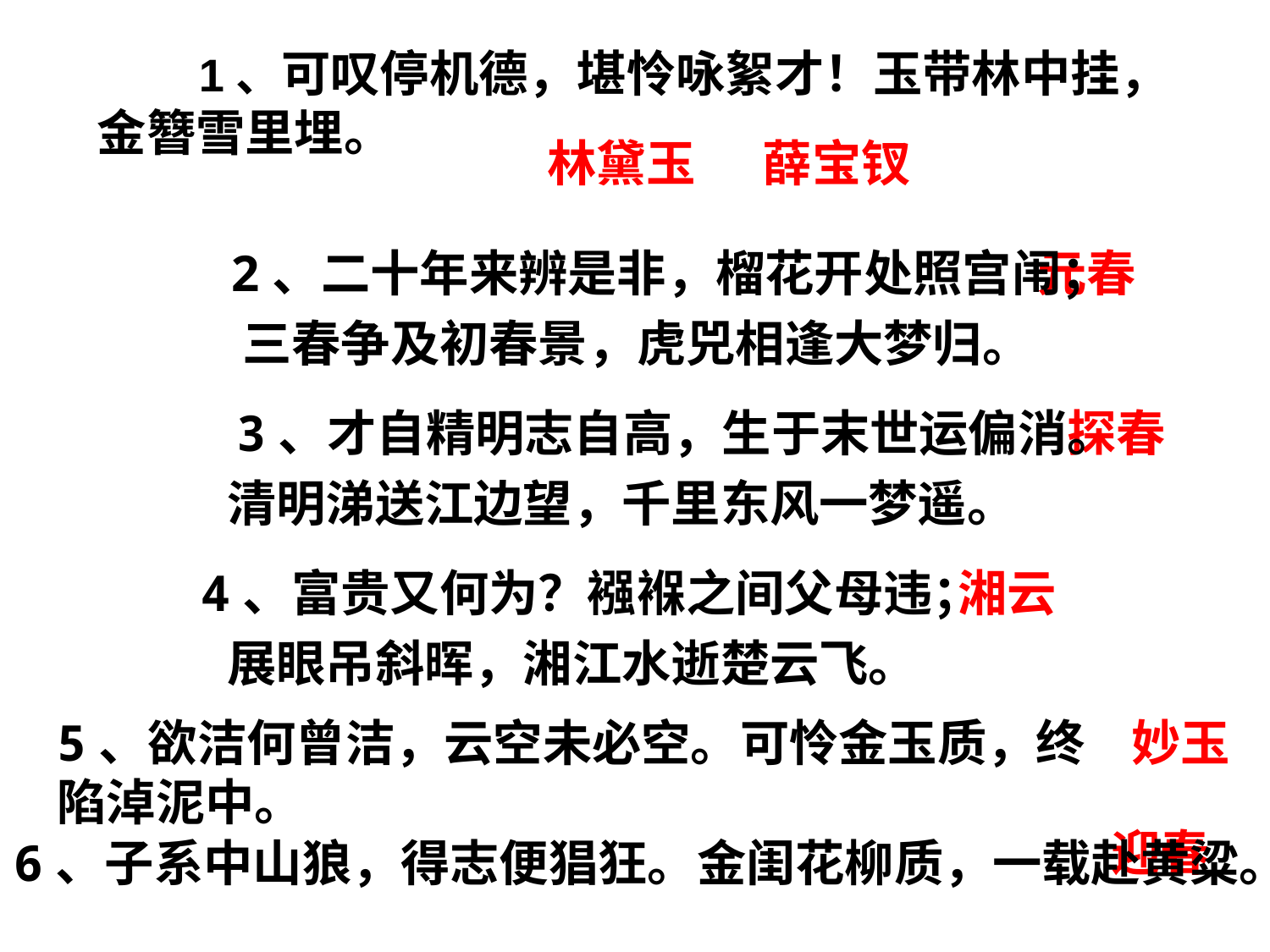

1、可叹停机德，堪怜咏絮才！玉带林中挂，金簪雪里埋。
林黛玉      薛宝钗
  2、二十年来辨是非，榴花开处照宫闱；
元春
三春争及初春景，虎兕相逢大梦归。
  3、才自精明志自高，生于末世运偏消。
探春
清明涕送江边望，千里东风一梦遥。
湘云
 4、富贵又何为？襁褓之间父母违；
展眼吊斜晖，湘江水逝楚云飞。
妙玉
5、欲洁何曾洁，云空未必空。可怜金玉质，终陷淖泥中。
迎春
6、子系中山狼，得志便猖狂。金闺花柳质，一载赴黄粱。